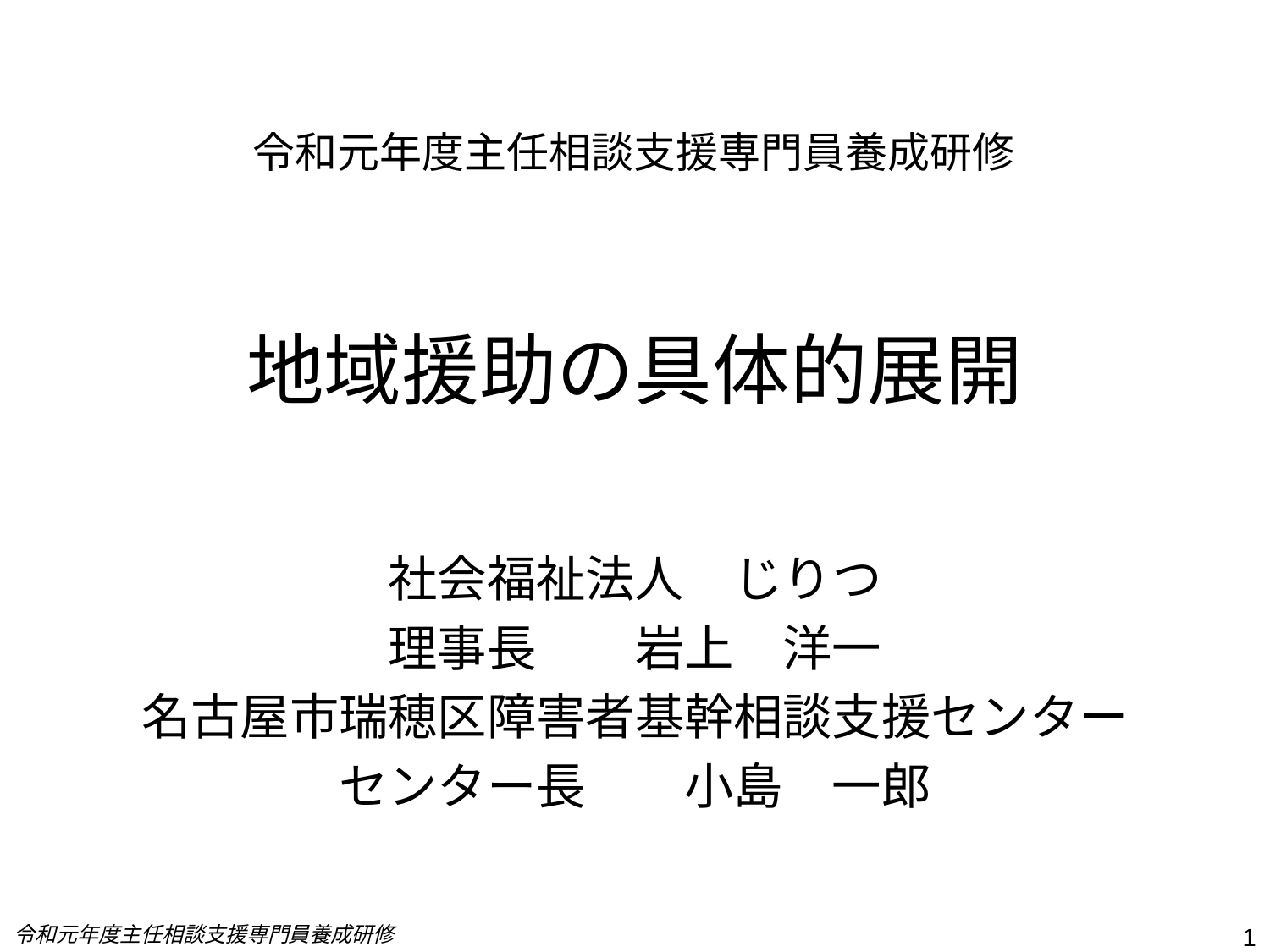

# 令和元年度主任相談支援専門員養成研修
地域援助の具体的展開
社会福祉法人　じりつ
理事長　　岩上　洋一
名古屋市瑞穂区障害者基幹相談支援センター
センター長　　小島　一郎

令和元年度主任相談支援専門員養成研修
1